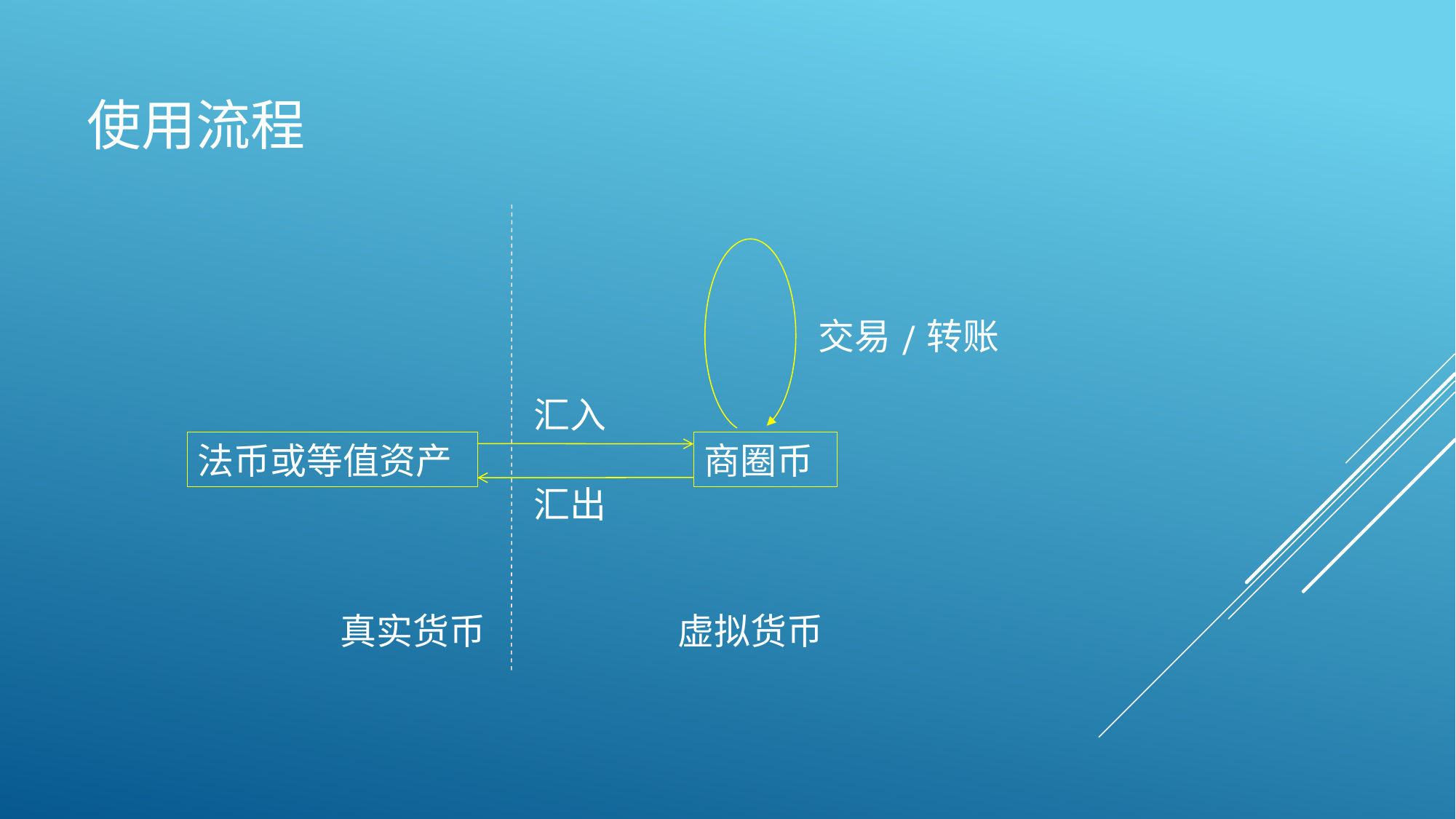

# 使用流程

交易/转账
汇入
法币或等值资产
商圈币
汇出
真实货币
虚拟货币